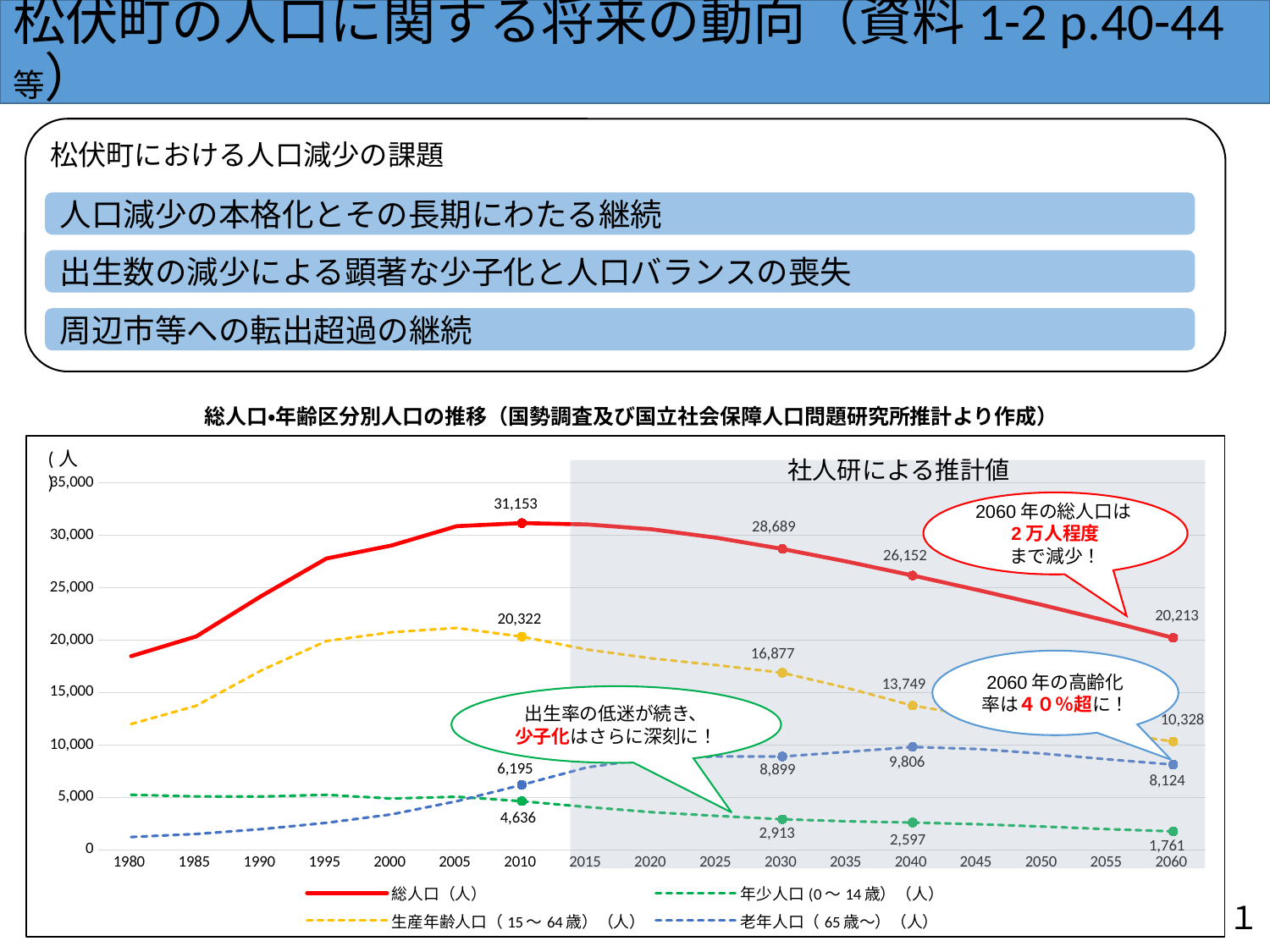

# 松伏町の人口に関する将来の動向（資料1-2 p.40-44等）

松伏町における人口減少の課題

人口減少の本格化とその長期にわたる継続
出生数の減少による顕著な少子化と人口バランスの喪失
周辺市等への転出超過の継続
総人口・年齢区分別人口の推移（国勢調査及び国立社会保障人口問題研究所推計より作成）

### Chart

| Category | 総人口（人） | 年少人口(0～14歳）（人） | 生産年齢人口（15～64歳）（人） | 老年人口（65歳～）（人） |
|---|---|---|---|---|
| 1980 | 18462.0 | 5251.0 | 11987.0 | 1220.0 |
| 1985 | 20340.0 | 5094.0 | 13732.0 | 1512.0 |
| 1990 | 24194.0 | 5084.0 | 17110.0 | 1972.0 |
| 1995 | 27775.0 | 5246.0 | 19909.0 | 2575.0 |
| 2000 | 29021.0 | 4889.0 | 20747.0 | 3381.0 |
| 2005 | 30857.0 | 5059.0 | 21161.0 | 4631.0 |
| 2010 | 31153.0 | 4636.0 | 20322.0 | 6195.0 |
| 2015 | 31026.0 | 4080.0 | 19090.0 | 7856.0 |
| 2020 | 30559.0 | 3585.0 | 18248.0 | 8726.0 |
| 2025 | 29743.0 | 3236.0 | 17603.0 | 8904.0 |
| 2030 | 28689.0 | 2913.0 | 16877.0 | 8899.0 |
| 2035 | 27470.0 | 2718.0 | 15413.0 | 9339.0 |
| 2040 | 26152.0 | 2597.0 | 13749.0 | 9806.0 |
| 2045 | 24772.0 | 2438.0 | 12726.0 | 9608.0 |
| 2050 | 23331.0 | 2217.0 | 11940.0 | 9173.0 |
| 2055 | 21811.0 | 1971.0 | 11216.0 | 8624.0 |
| 2060 | 20213.0 | 1761.0 | 10328.0 | 8124.0 |
(人)
社人研による推計値

2060年の総人口は2万人程度
まで減少！
2060年の高齢化率は４０％超に！
出生率の低迷が続き、
少子化はさらに深刻に！
１